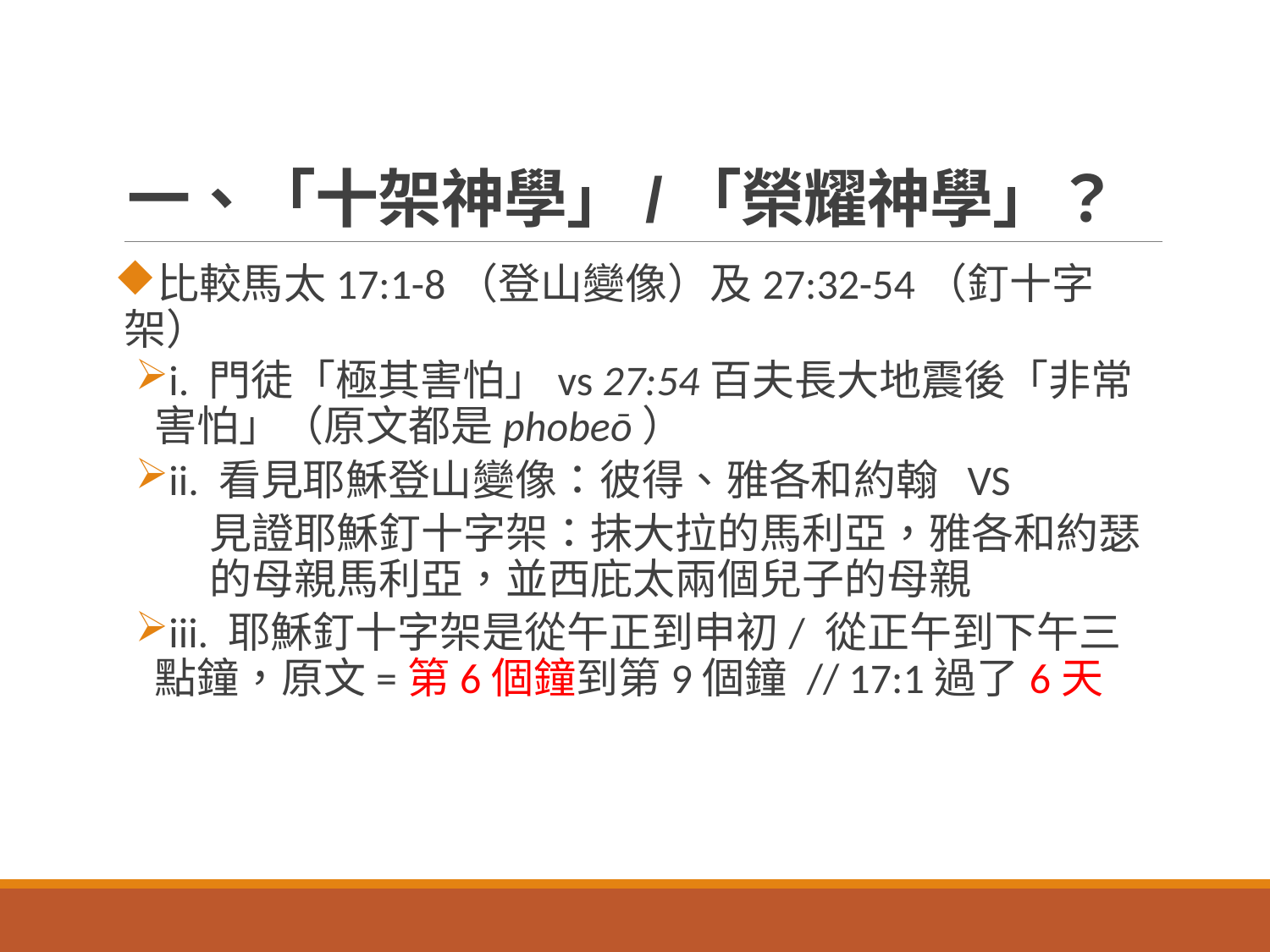

# 一、「十架神學」/「榮耀神學」？
比較馬太17:1-8（登山變像）及27:32-54（釘十字架）
i. 門徒「極其害怕」vs 27:54百夫長大地震後「非常害怕」（原文都是phobeō）
ii. 看見耶穌登山變像：彼得、雅各和約翰  VS
見證耶穌釘十字架：抹大拉的馬利亞，雅各和約瑟的母親馬利亞，並西庇太兩個兒子的母親
iii. 耶穌釘十字架是從午正到申初/ 從正午到下午三點鐘，原文=第6個鐘到第9個鐘 // 17:1過了6天